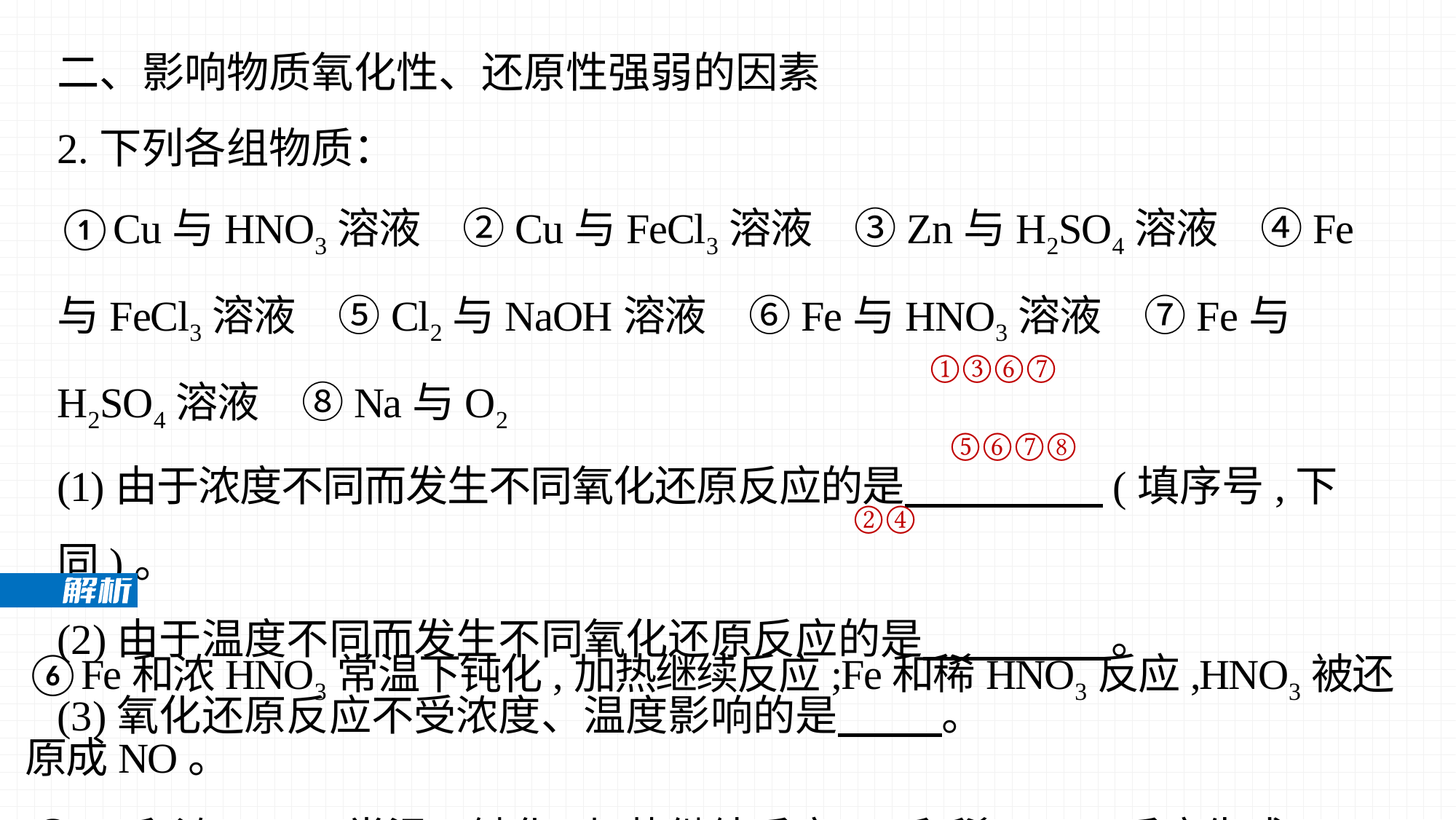

二、影响物质氧化性、还原性强弱的因素
2.下列各组物质：
①Cu与HNO3溶液　②Cu与FeCl3溶液　③Zn与H2SO4溶液　④Fe与FeCl3溶液　⑤Cl2与NaOH溶液　⑥Fe与HNO3溶液　⑦Fe与H2SO4溶液　⑧Na与O2
(1)由于浓度不同而发生不同氧化还原反应的是　　　　   (填序号,下同)。
(2)由于温度不同而发生不同氧化还原反应的是　  　　　。
(3)氧化还原反应不受浓度、温度影响的是　　  。
①③⑥⑦
⑤⑥⑦⑧
②④

⑥Fe和浓HNO3常温下钝化,加热继续反应;Fe和稀HNO3反应,HNO3被还原成NO。
⑦Fe和浓H2SO4常温下钝化,加热继续反应;Fe和稀H2SO4反应生成FeSO4和H2。